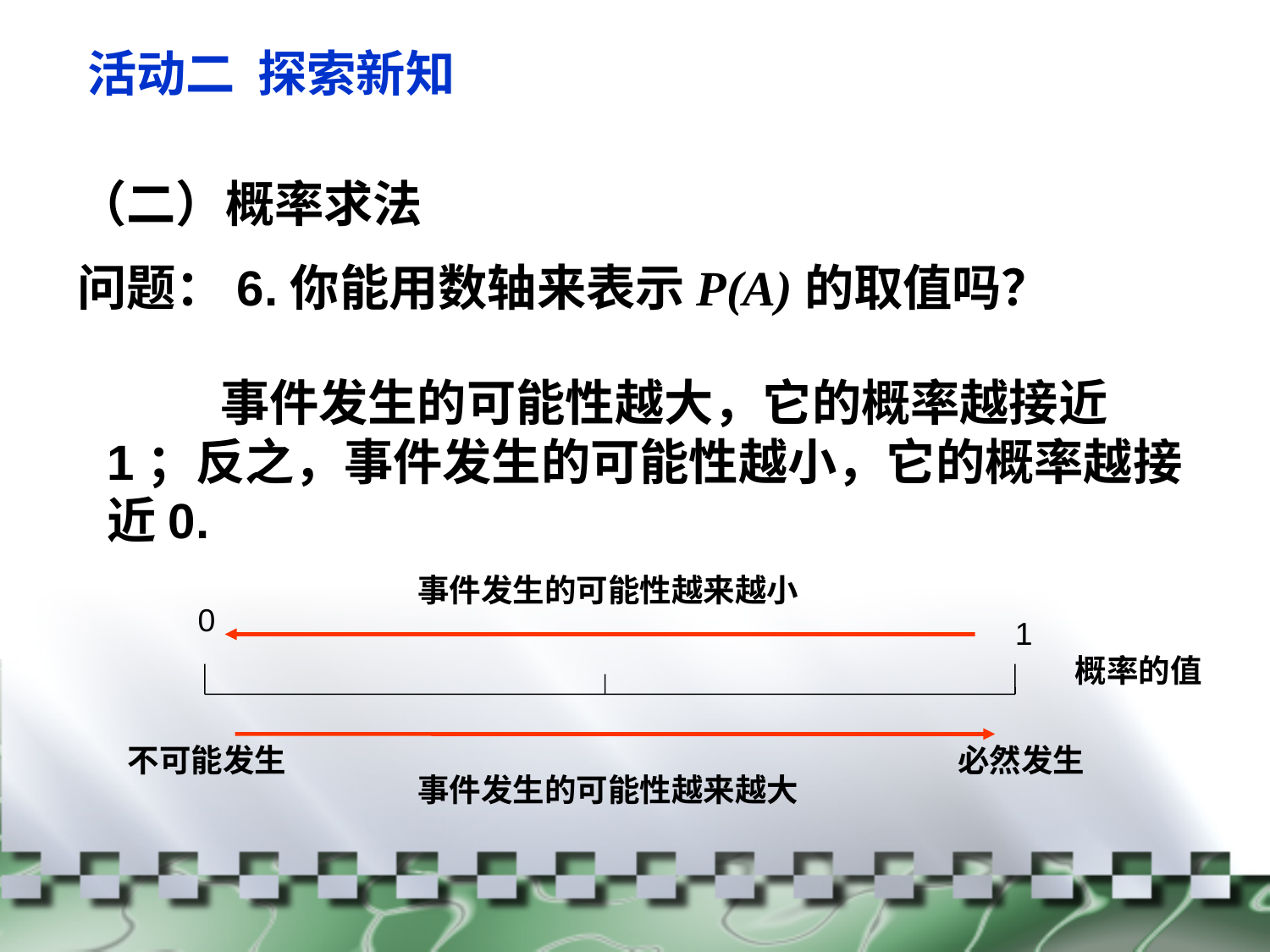

活动二  探索新知
（二）概率求法
问题：6.你能用数轴来表示P(A)的取值吗？
         事件发生的可能性越大，它的概率越接近1；反之，事件发生的可能性越小，它的概率越接近0.
事件发生的可能性越来越小
0
1

概率的值
不可能发生

必然发生
事件发生的可能性越来越大